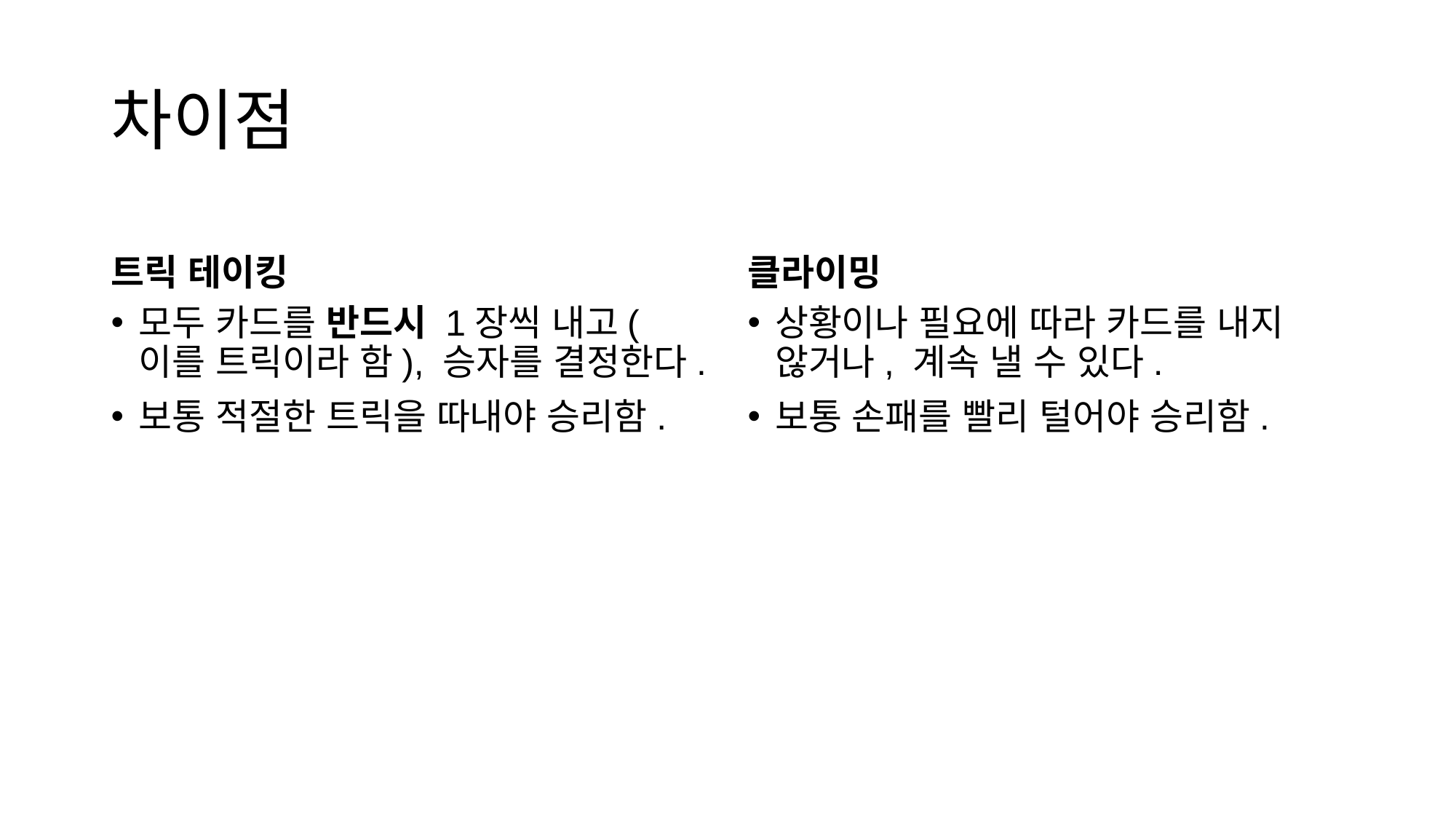

# 차이점
트릭 테이킹
클라이밍
모두 카드를 반드시 1장씩 내고(이를 트릭이라 함), 승자를 결정한다.
보통 적절한 트릭을 따내야 승리함.
상황이나 필요에 따라 카드를 내지 않거나, 계속 낼 수 있다.
보통 손패를 빨리 털어야 승리함.